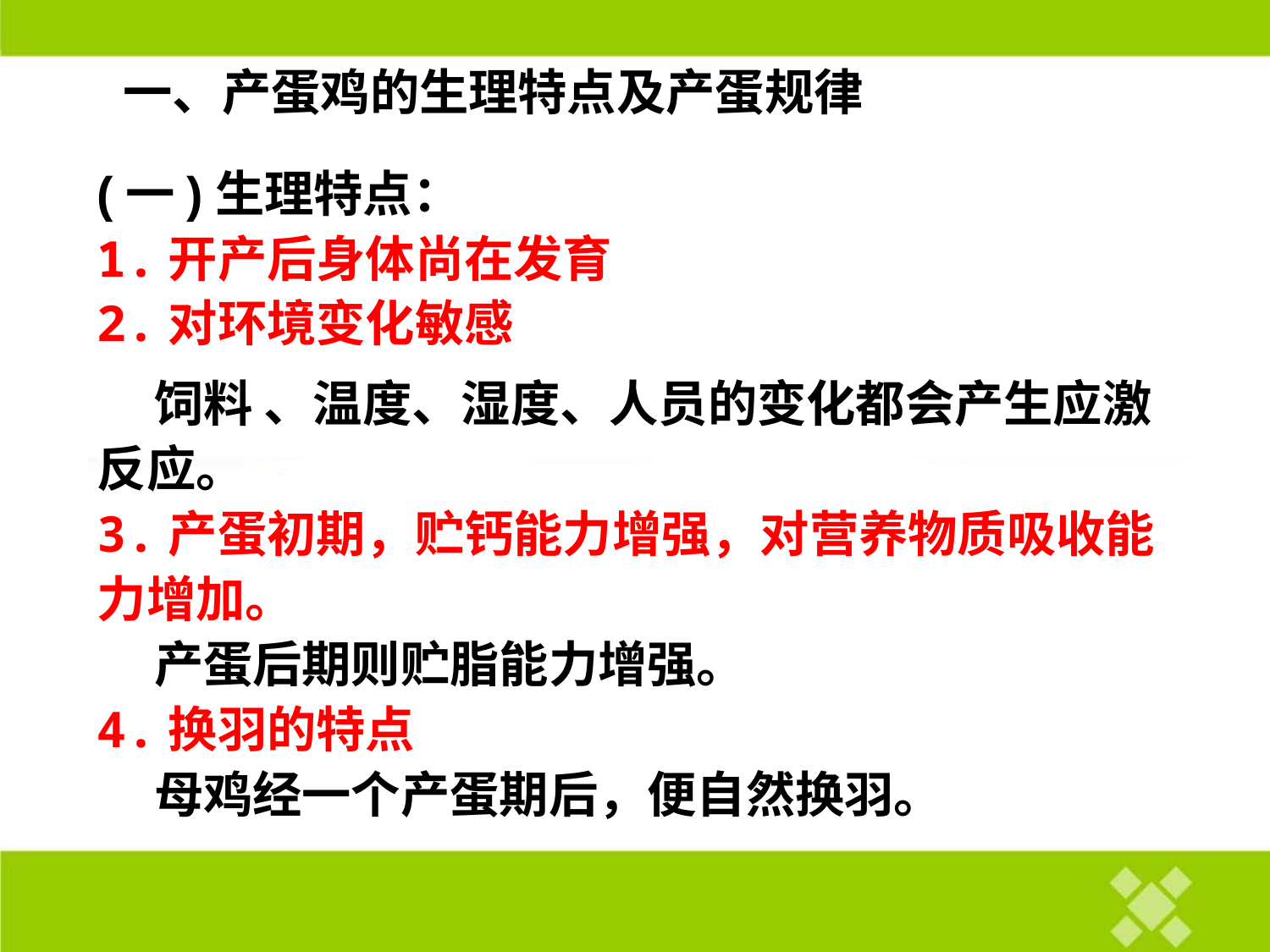

一、产蛋鸡的生理特点及产蛋规律
(一)生理特点：
1.开产后身体尚在发育
2.对环境变化敏感
    饲料 、温度、湿度、人员的变化都会产生应激反应。
3.产蛋初期，贮钙能力增强，对营养物质吸收能力增加。
    产蛋后期则贮脂能力增强。
4.换羽的特点
    母鸡经一个产蛋期后，便自然换羽。